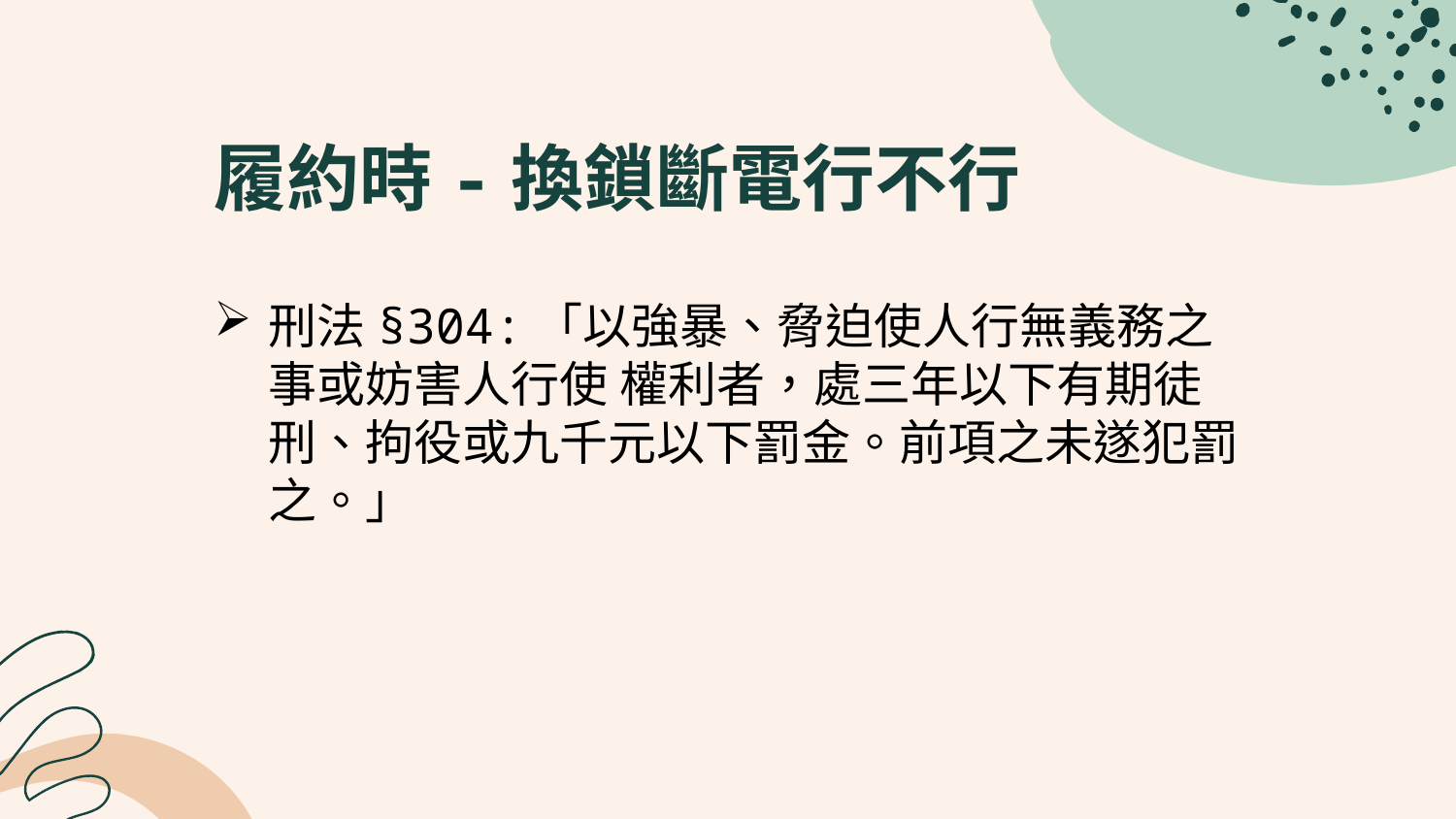

# 履約時-換鎖斷電行不行
刑法§304:「以強暴、脅迫使人行無義務之事或妨害人行使 權利者，處三年以下有期徒刑、拘役或九千元以下罰金。前項之未遂犯罰之。」